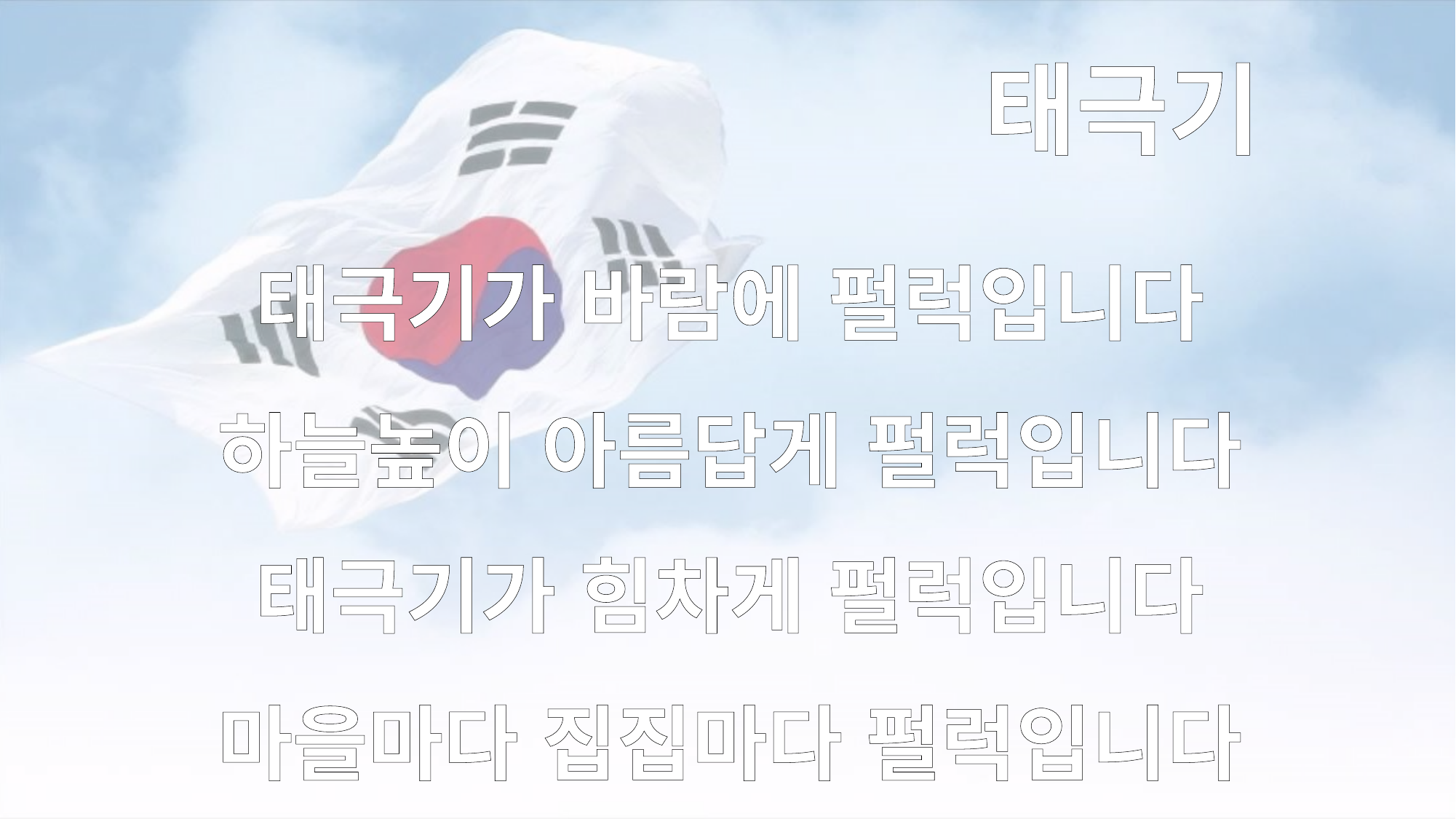

태극기
태극기가 바람에 펄럭입니다
하늘높이 아름답게 펄럭입니다
태극기가 힘차게 펄럭입니다
마을마다 집집마다 펄럭입니다